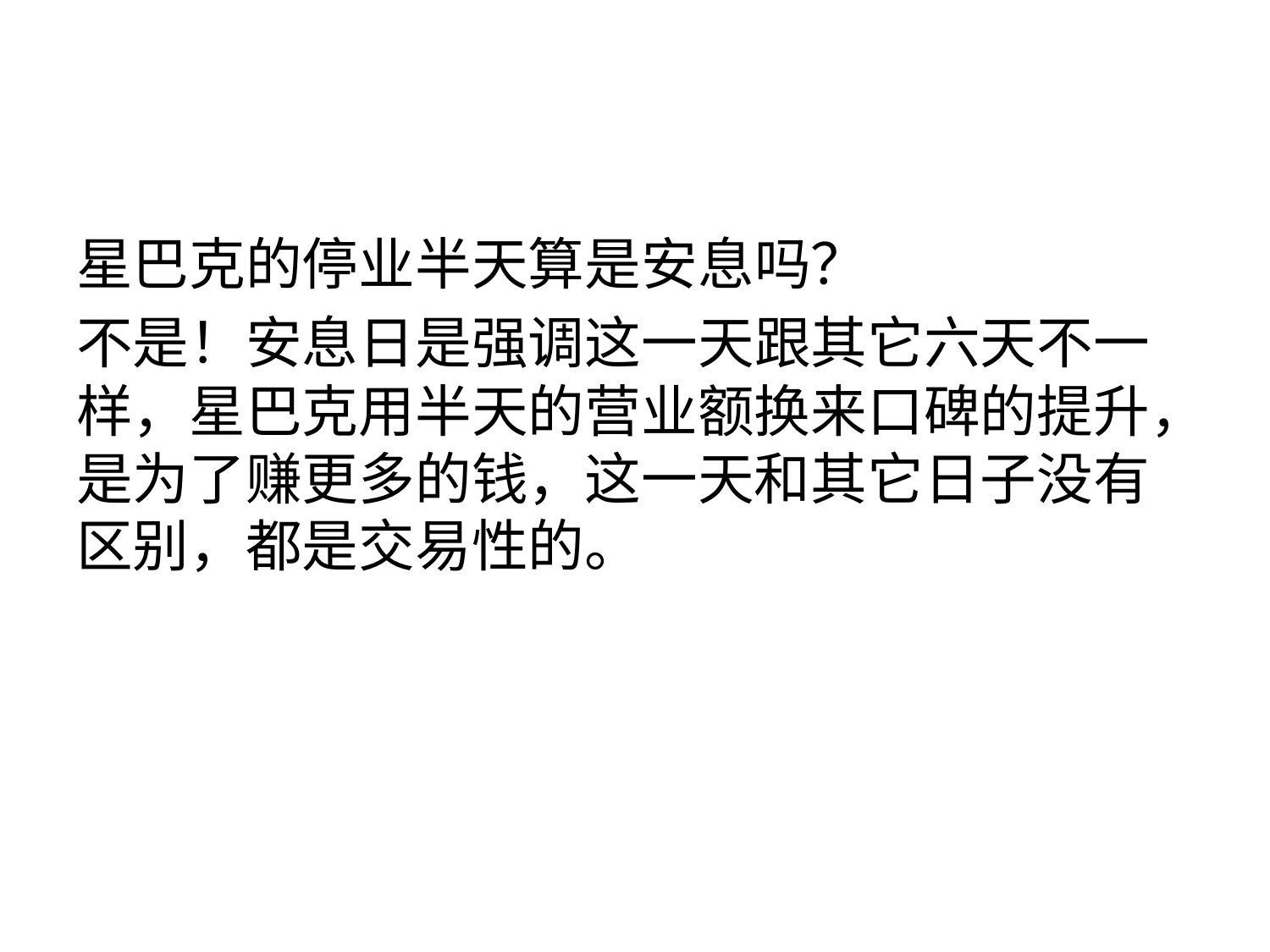

#
星巴克的停业半天算是安息吗？
不是！安息日是强调这一天跟其它六天不一样，星巴克用半天的营业额换来口碑的提升，是为了赚更多的钱，这一天和其它日子没有区别，都是交易性的。